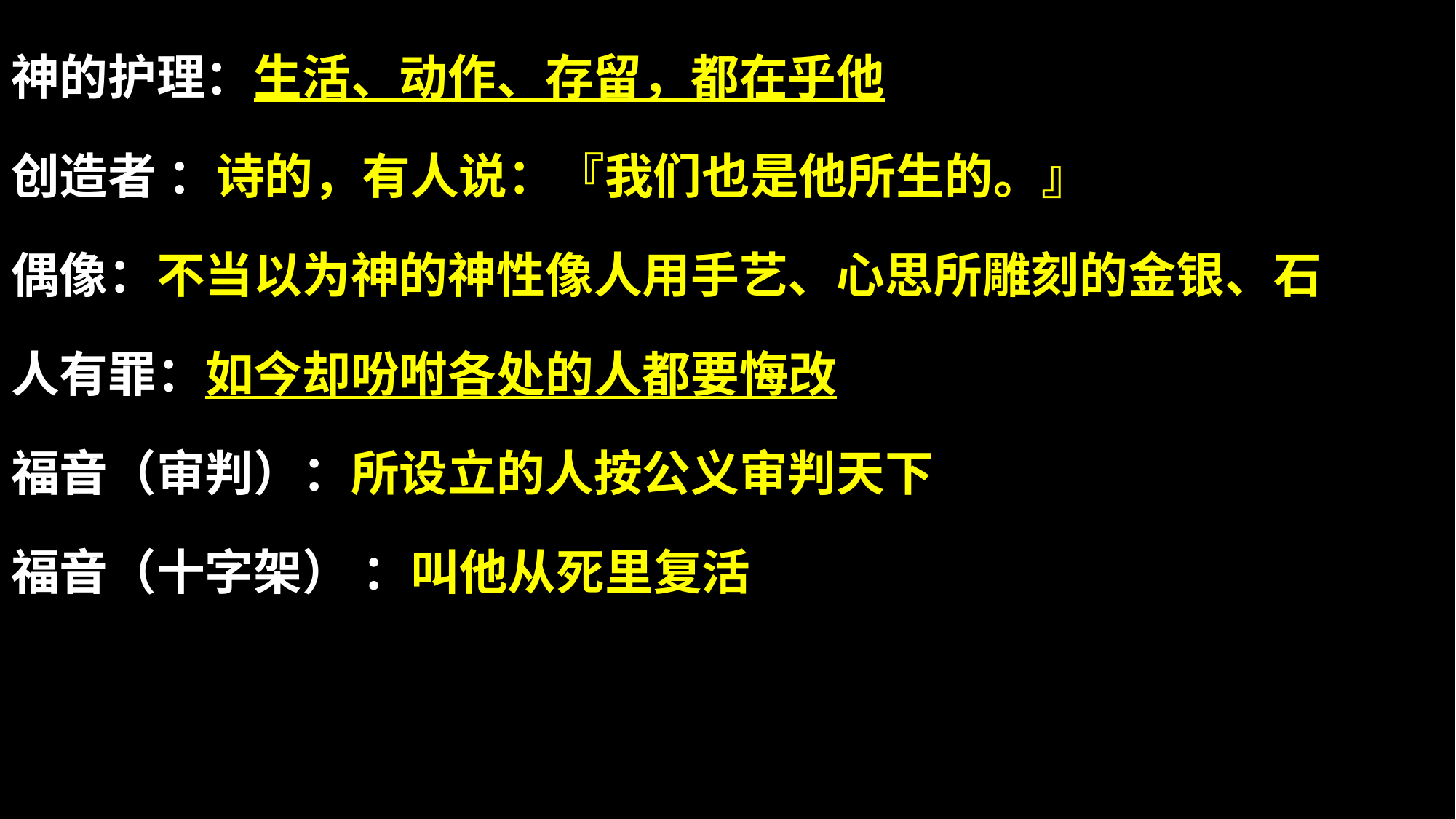

神的护理：生活、动作、存留，都在乎他
创造者 ：诗的，有人说：『我们也是他所生的。』
偶像：不当以为神的神性像人用手艺、心思所雕刻的金银、石
人有罪：如今却吩咐各处的人都要悔改
福音（审判）：所设立的人按公义审判天下
福音（十字架） ：叫他从死里复活